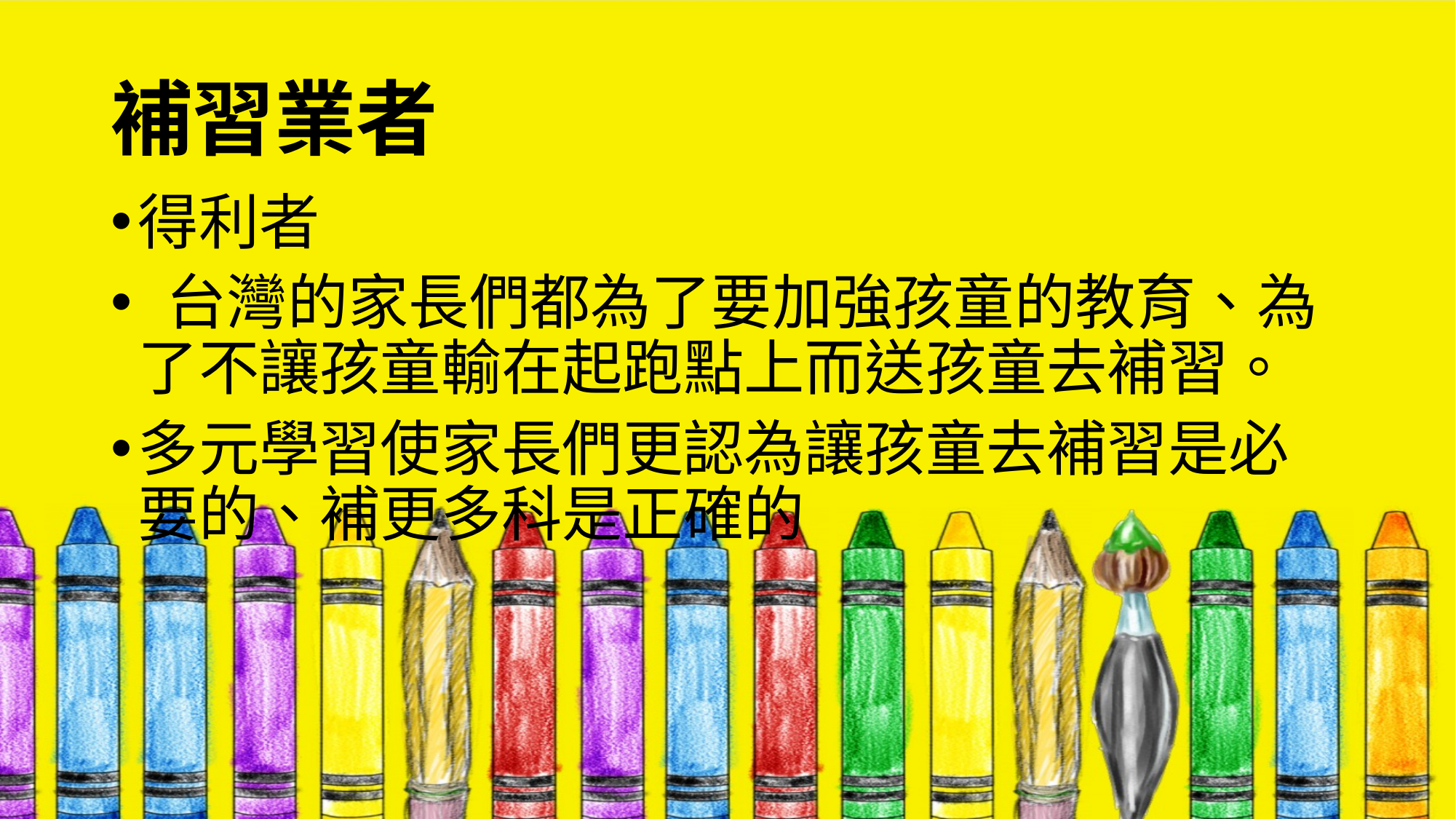

# 補習業者
得利者
 台灣的家長們都為了要加強孩童的教育、為了不讓孩童輸在起跑點上而送孩童去補習。
多元學習使家長們更認為讓孩童去補習是必要的、補更多科是正確的